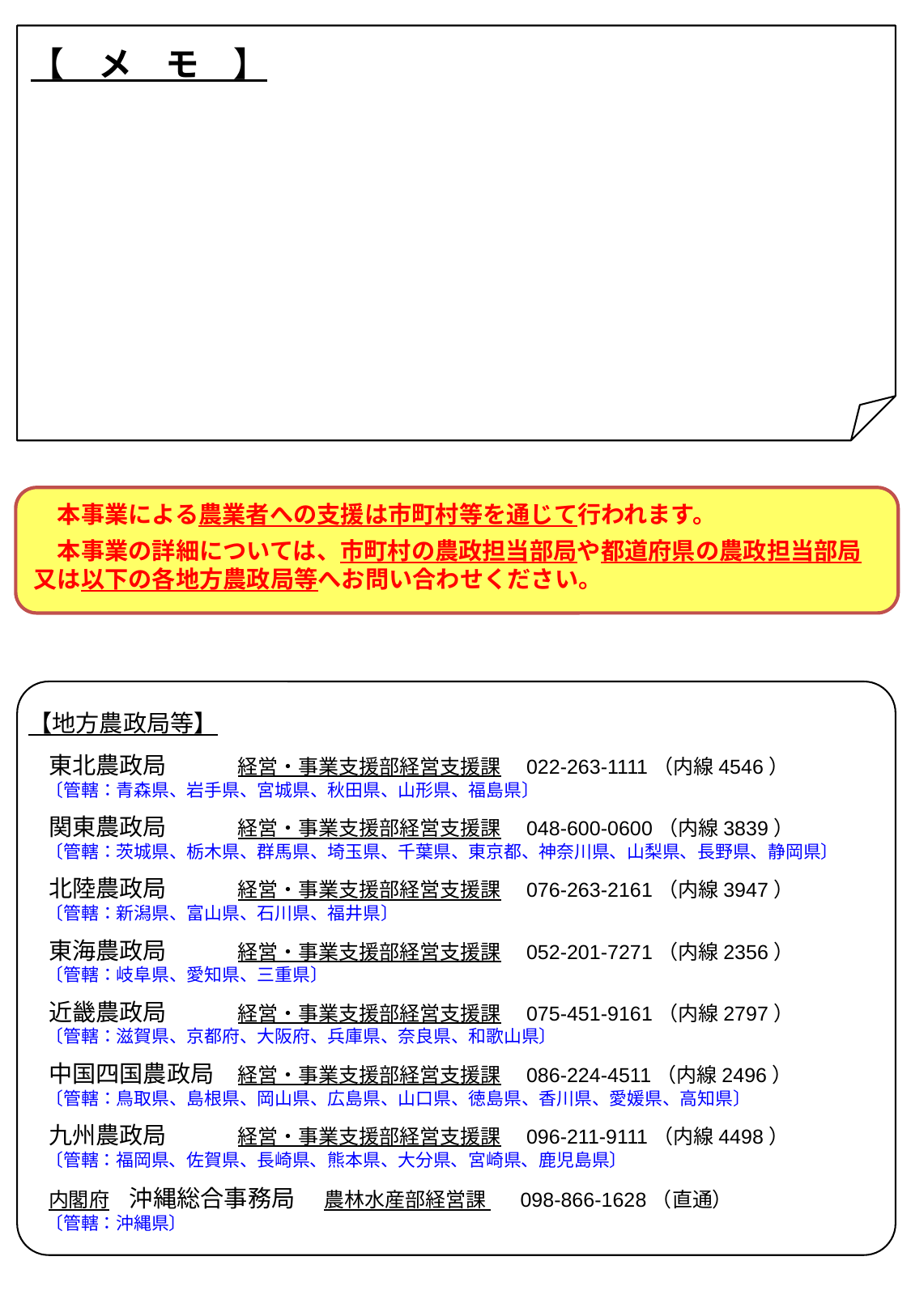

【　メ　モ　】

　本事業による農業者への支援は市町村等を通じて行われます。

　本事業の詳細については、市町村の農政担当部局や都道府県の農政担当部局又は以下の各地方農政局等へお問い合わせください。

【地方農政局等】

　東北農政局　　　経営・事業支援部経営支援課　022-263-1111（内線4546）
　〔管轄：青森県、岩手県、宮城県、秋田県、山形県、福島県〕

　関東農政局　　　経営・事業支援部経営支援課　048-600-0600（内線3839）
　〔管轄：茨城県、栃木県、群馬県、埼玉県、千葉県、東京都、神奈川県、山梨県、長野県、静岡県〕

　北陸農政局　　　経営・事業支援部経営支援課　076-263-2161（内線3947）
　〔管轄：新潟県、富山県、石川県、福井県〕

　東海農政局　　　経営・事業支援部経営支援課　052-201-7271（内線2356）
　〔管轄：岐阜県、愛知県、三重県〕

　近畿農政局　　　経営・事業支援部経営支援課　075-451-9161（内線2797）
　〔管轄：滋賀県、京都府、大阪府、兵庫県、奈良県、和歌山県〕

　中国四国農政局　経営・事業支援部経営支援課　086-224-4511（内線2496）
　〔管轄：鳥取県、島根県、岡山県、広島県、山口県、徳島県、香川県、愛媛県、高知県〕

　九州農政局　　　経営・事業支援部経営支援課　096-211-9111（内線4498）
　〔管轄：福岡県、佐賀県、長崎県、熊本県、大分県、宮崎県、鹿児島県〕

　内閣府　沖縄総合事務局 　農林水産部経営課 　 098-866-1628（直通）
　〔管轄：沖縄県〕